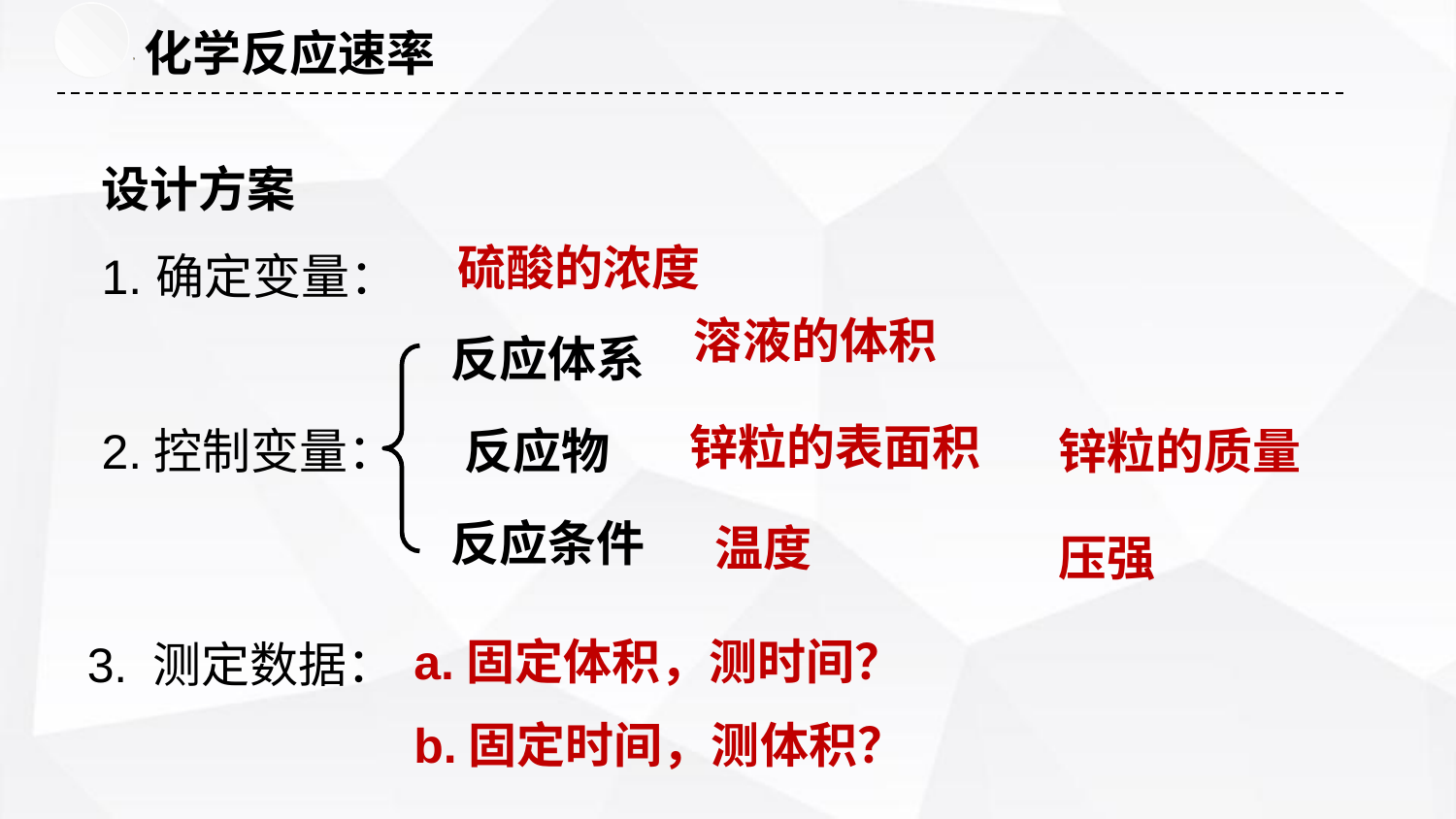

化学反应速率
#
设计方案
确定变量：

2.控制变量：
硫酸的浓度
溶液的体积
锌粒的表面积
锌粒的质量
温度
压强
反应体系

反应物
反应条件
3. 测定数据：
a.固定体积，测时间？
b.固定时间，测体积？